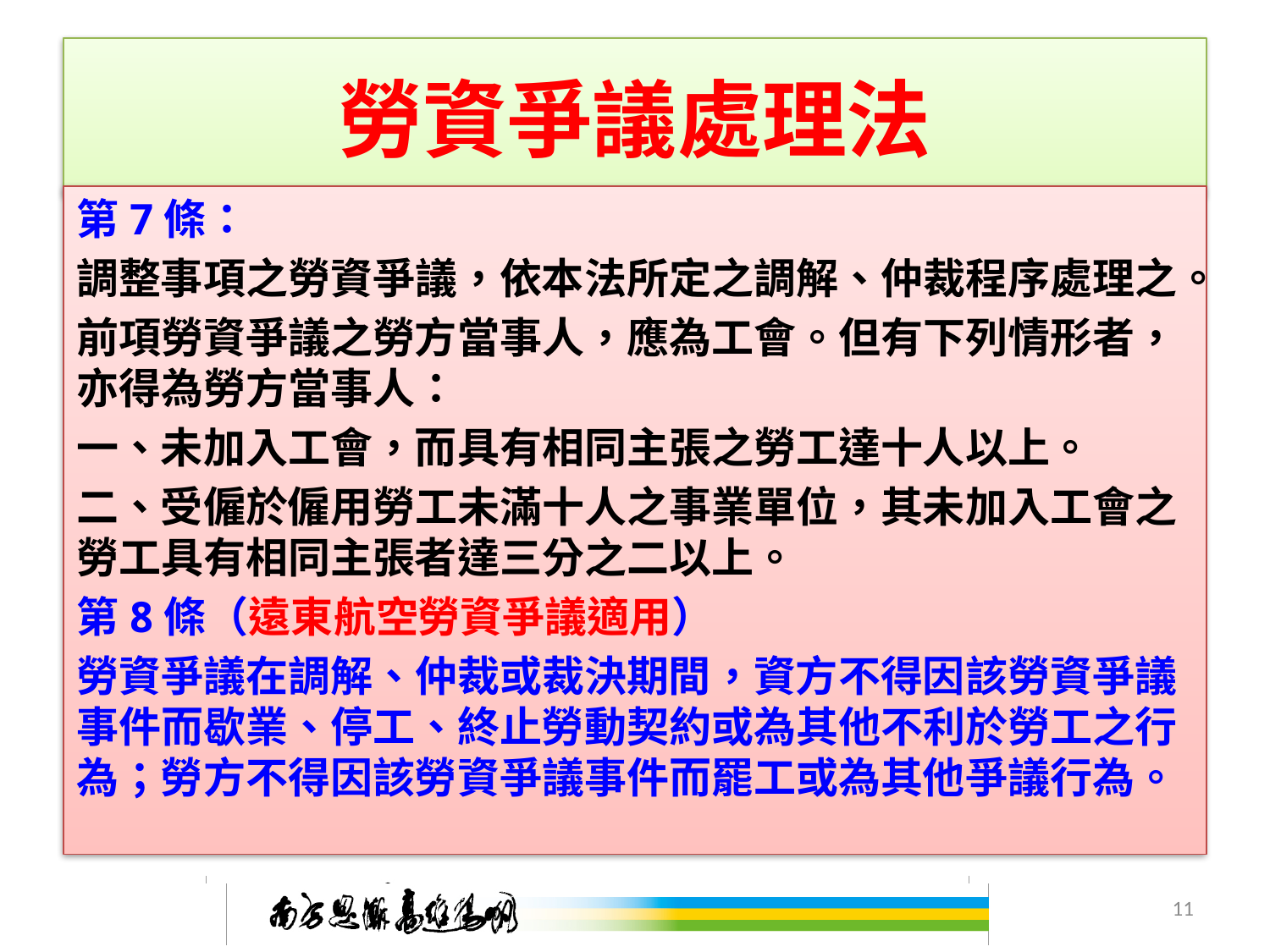

# 勞資爭議處理法
第7條：
調整事項之勞資爭議，依本法所定之調解、仲裁程序處理之。
前項勞資爭議之勞方當事人，應為工會。但有下列情形者，亦得為勞方當事人：
一、未加入工會，而具有相同主張之勞工達十人以上。
二、受僱於僱用勞工未滿十人之事業單位，其未加入工會之勞工具有相同主張者達三分之二以上。
第8條（遠東航空勞資爭議適用）
勞資爭議在調解、仲裁或裁決期間，資方不得因該勞資爭議事件而歇業、停工、終止勞動契約或為其他不利於勞工之行為；勞方不得因該勞資爭議事件而罷工或為其他爭議行為。
11